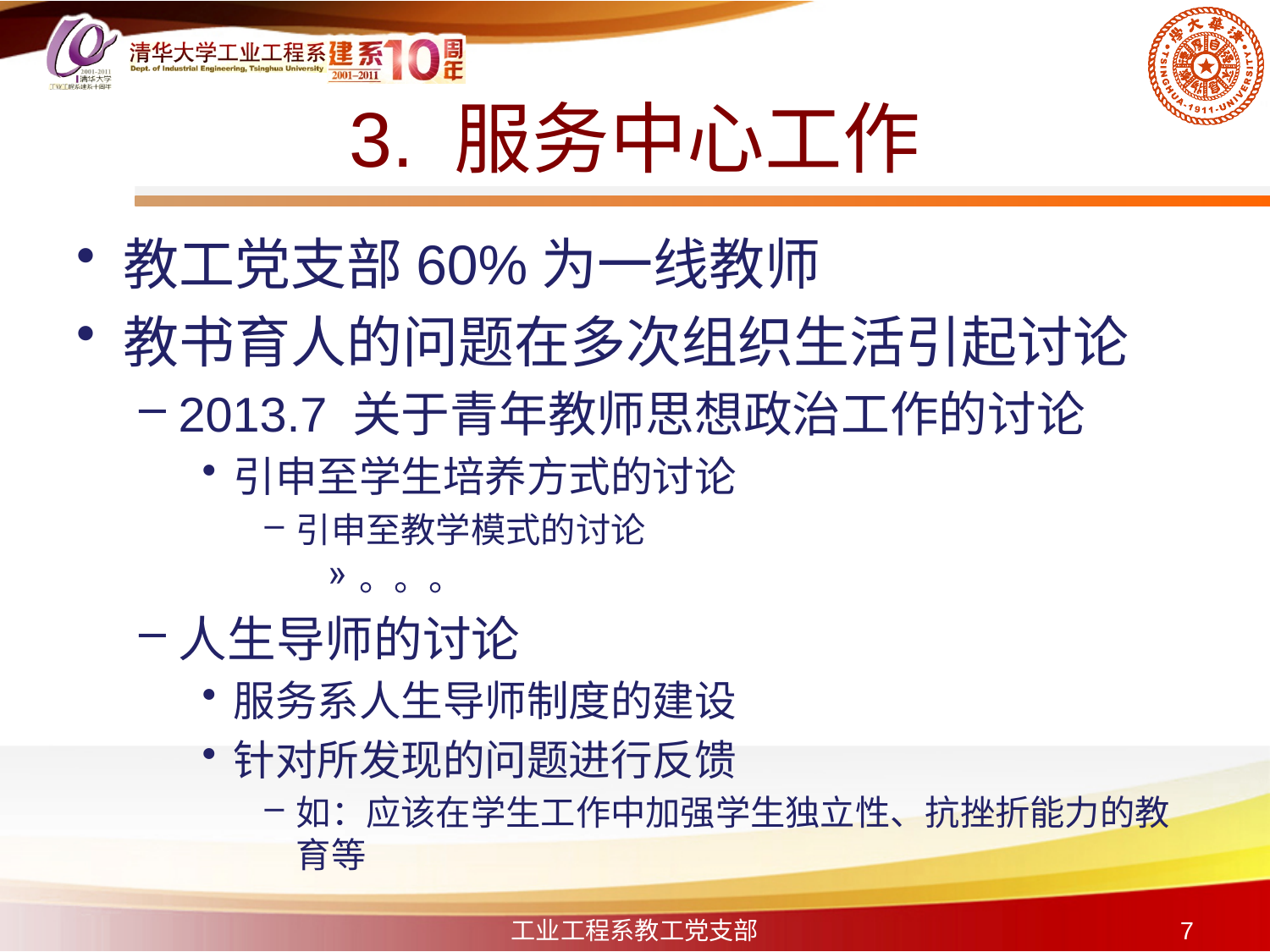

# 3. 服务中心工作
教工党支部60%为一线教师
教书育人的问题在多次组织生活引起讨论
2013.7 关于青年教师思想政治工作的讨论
引申至学生培养方式的讨论
引申至教学模式的讨论
。。。
人生导师的讨论
服务系人生导师制度的建设
针对所发现的问题进行反馈
如：应该在学生工作中加强学生独立性、抗挫折能力的教育等
工业工程系教工党支部
7